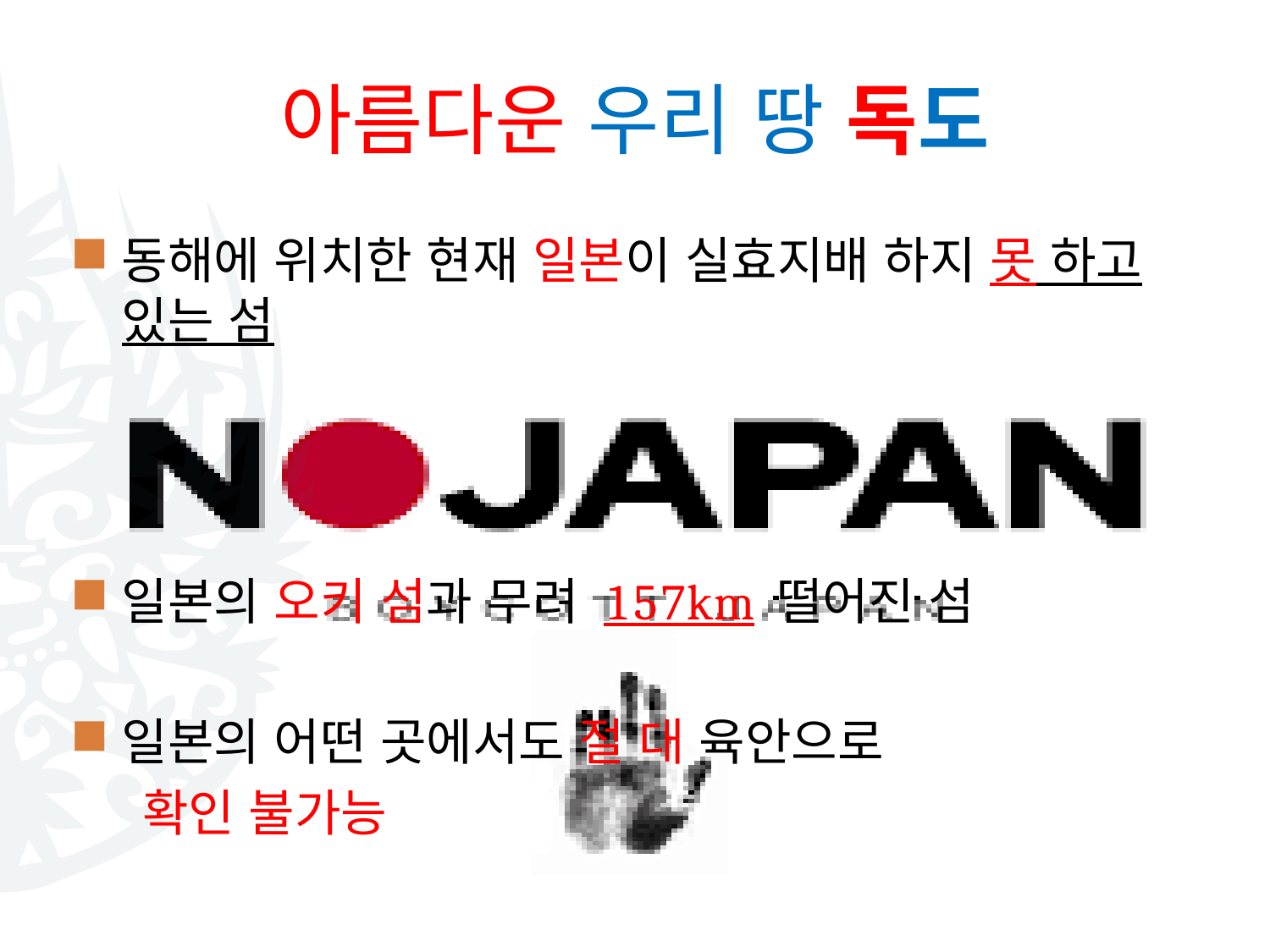

# 아름다운 우리 땅 독도
동해에 위치한 현재 일본이 실효지배 하지 못 하고 있는 섬

일본의 오키 섬과 무려 157km 떨어진 섬

일본의 어떤 곳에서도 절 대 육안으로
    확인 불가능